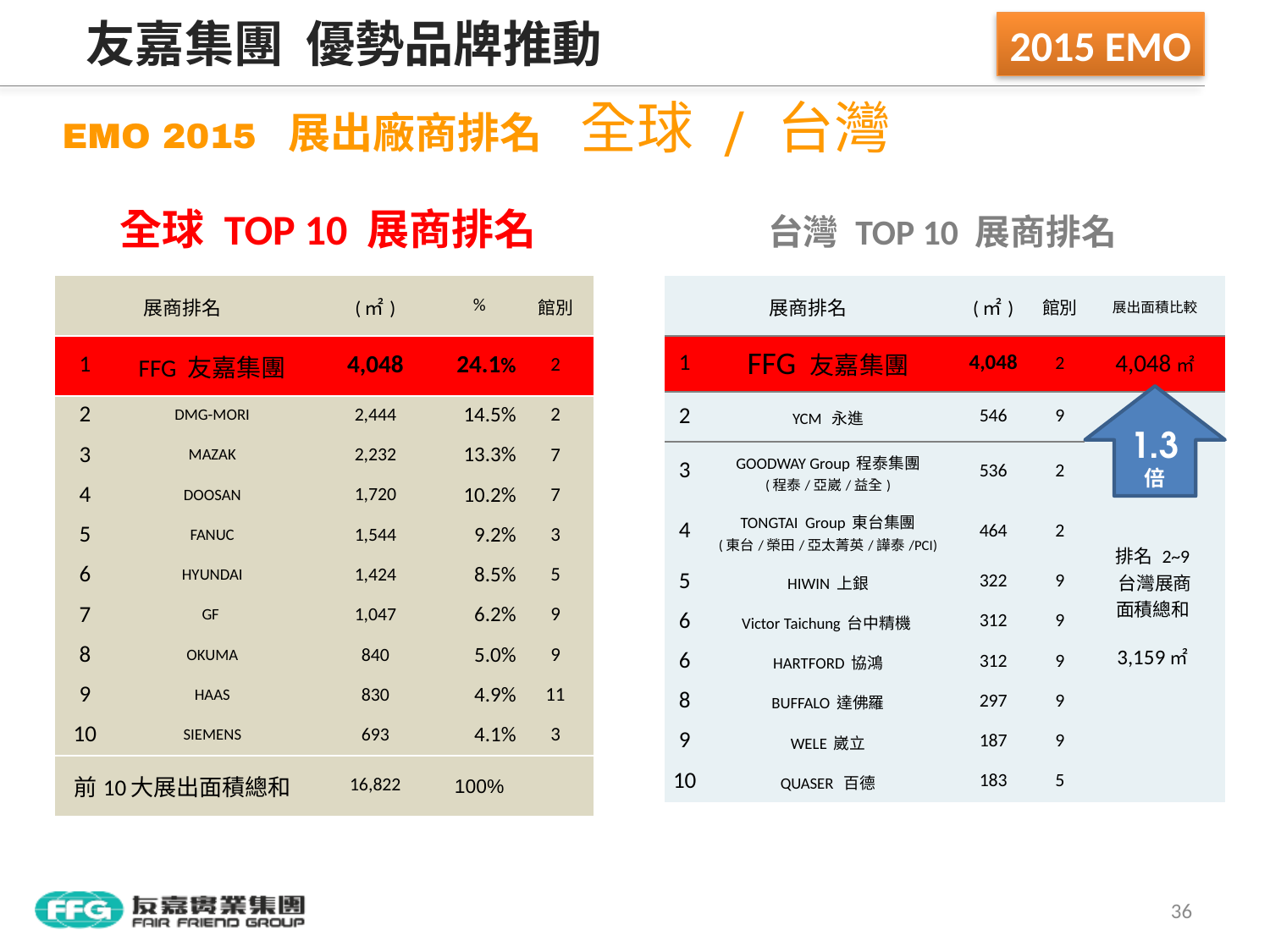

友嘉集團  優勢品牌推動
2015 EMO
EMO 2015  展出廠商排名    全球 / 台灣
全球 TOP 10 展商排名
台灣 TOP 10 展商排名
| 展商排名 |  | (㎡) | % | 館別 |
| --- | --- | --- | --- | --- |
| 1 | FFG 友嘉集團 | 4,048 | 24.1% | 2 |
| 2 | DMG-MORI | 2,444 | 14.5% | 2 |
| 3 | MAZAK | 2,232 | 13.3% | 7 |
| 4 | DOOSAN | 1,720 | 10.2% | 7 |
| 5 | FANUC | 1,544 | 9.2% | 3 |
| 6 | HYUNDAI | 1,424 | 8.5% | 5 |
| 7 | GF | 1,047 | 6.2% | 9 |
| 8 | OKUMA | 840 | 5.0% | 9 |
| 9 | HAAS | 830 | 4.9% | 11 |
| 10 | SIEMENS | 693 | 4.1% | 3 |
| 前10大展出面積總和 |  | 16,822 | 100% |  |
| 展商排名 |  | (㎡) | 館別 | 展出面積比較 |
| --- | --- | --- | --- | --- |
| 1 | FFG 友嘉集團 | 4,048 | 2 | 4,048㎡ |
| 2 | YCM 永進 | 546 | 9 | 排名 2~9 台灣展商 面積總和 3,159㎡ |
| 3 | GOODWAY Group 程泰集團 (程泰/亞崴/益全) | 536 | 2 |  |
| 4 | TONGTAI Group 東台集團 (東台/榮田/亞太菁英/譁泰/PCI) | 464 | 2 |  |
| 5 | HIWIN 上銀 | 322 | 9 |  |
| 6 | Victor Taichung 台中精機 | 312 | 9 |  |
| 6 | HARTFORD 協鴻 | 312 | 9 |  |
| 8 | BUFFALO 達佛羅 | 297 | 9 |  |
| 9 | WELE 崴立 | 187 | 9 |  |
| 10 | QUASER 百德 | 183 | 5 |  |
1.3
倍